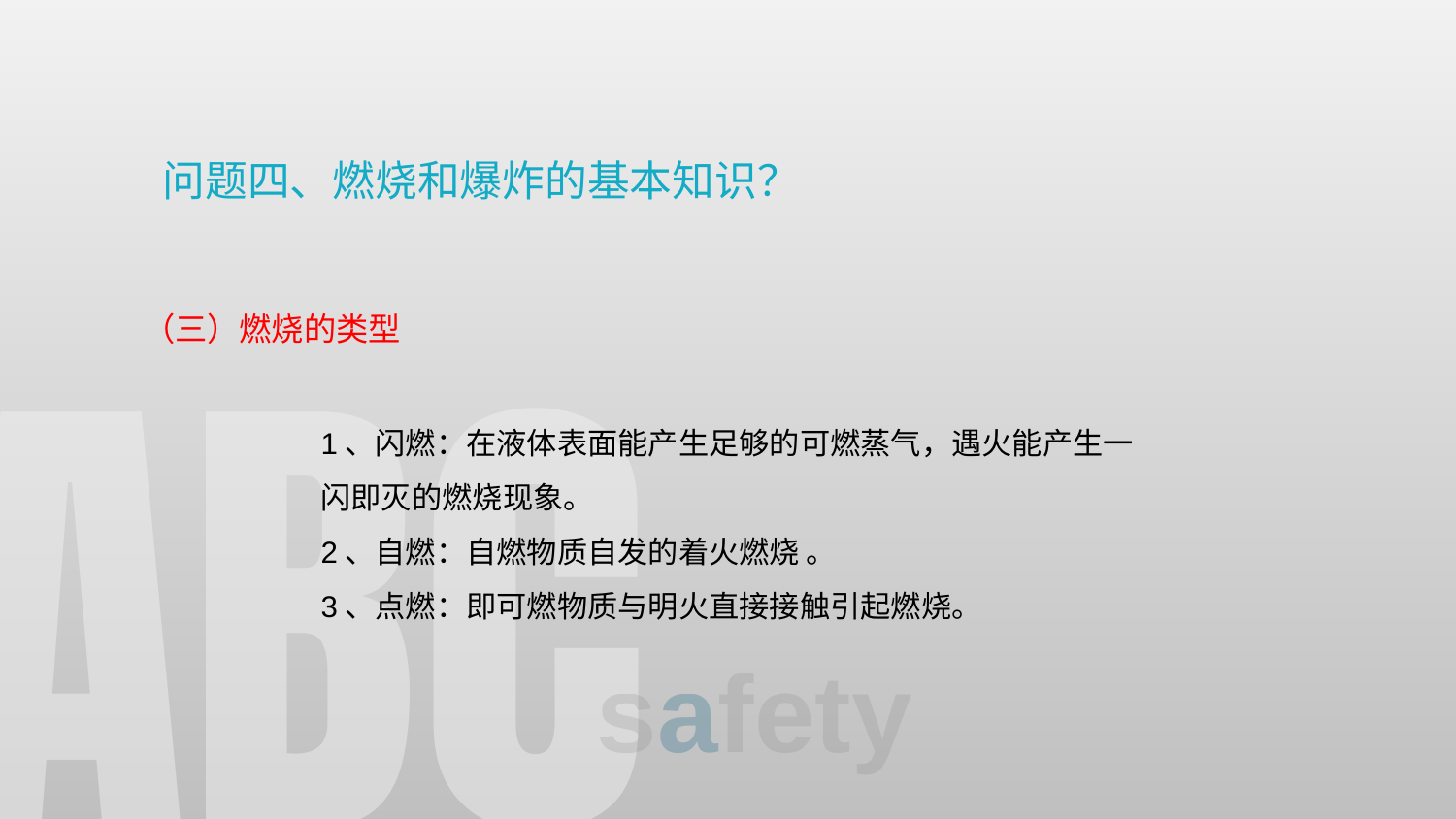

问题四、燃烧和爆炸的基本知识？
（三）燃烧的类型
1、闪燃：在液体表面能产生足够的可燃蒸气，遇火能产生一
闪即灭的燃烧现象。
2、自燃：自燃物质自发的着火燃烧 。
3、点燃：即可燃物质与明火直接接触引起燃烧。